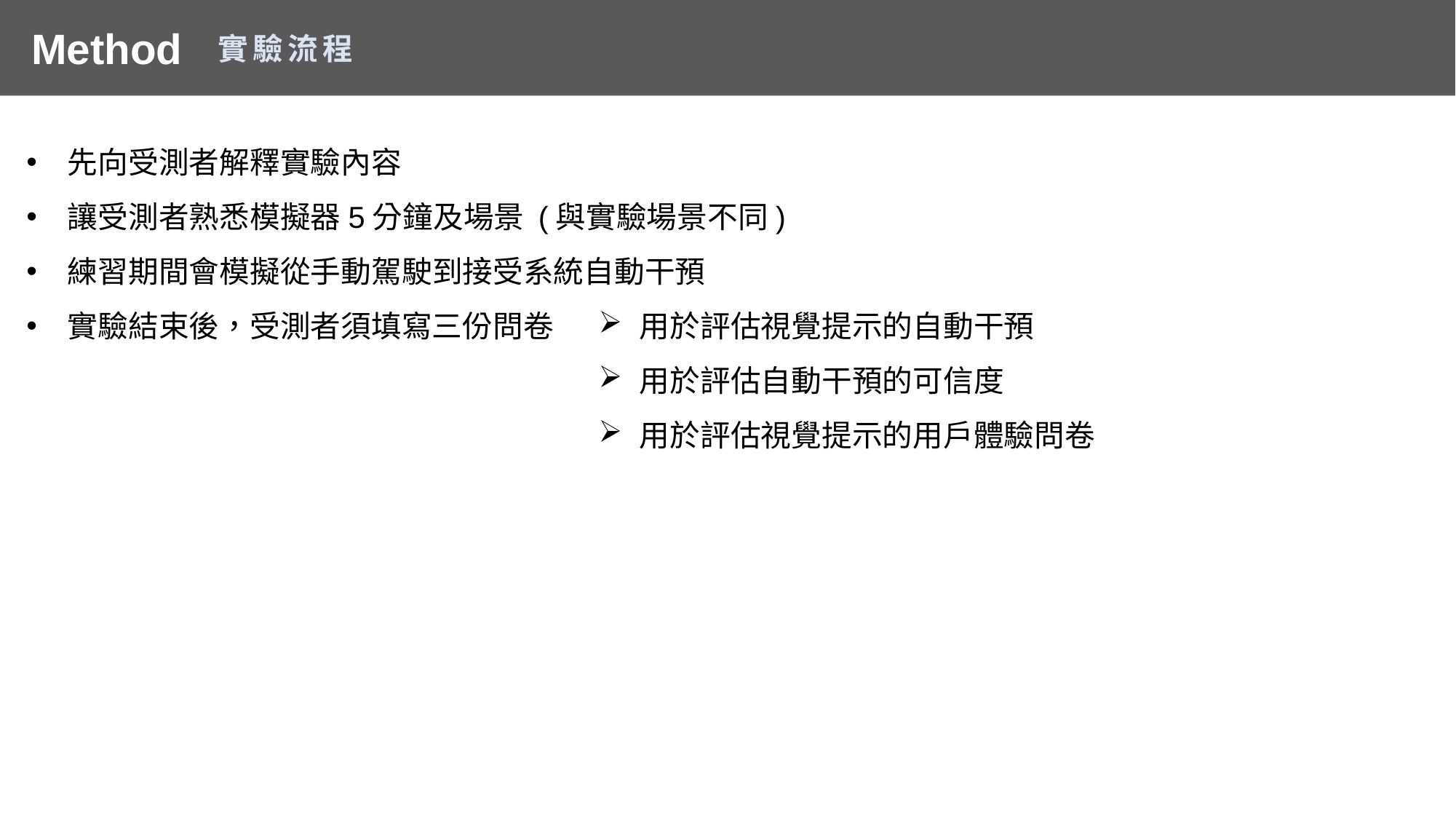

Method
實驗流程
先向受測者解釋實驗內容
讓受測者熟悉模擬器5分鐘及場景 (與實驗場景不同)
練習期間會模擬從手動駕駛到接受系統自動干預
實驗結束後，受測者須填寫三份問卷
用於評估視覺提示的自動干預
用於評估自動干預的可信度
用於評估視覺提示的用戶體驗問卷